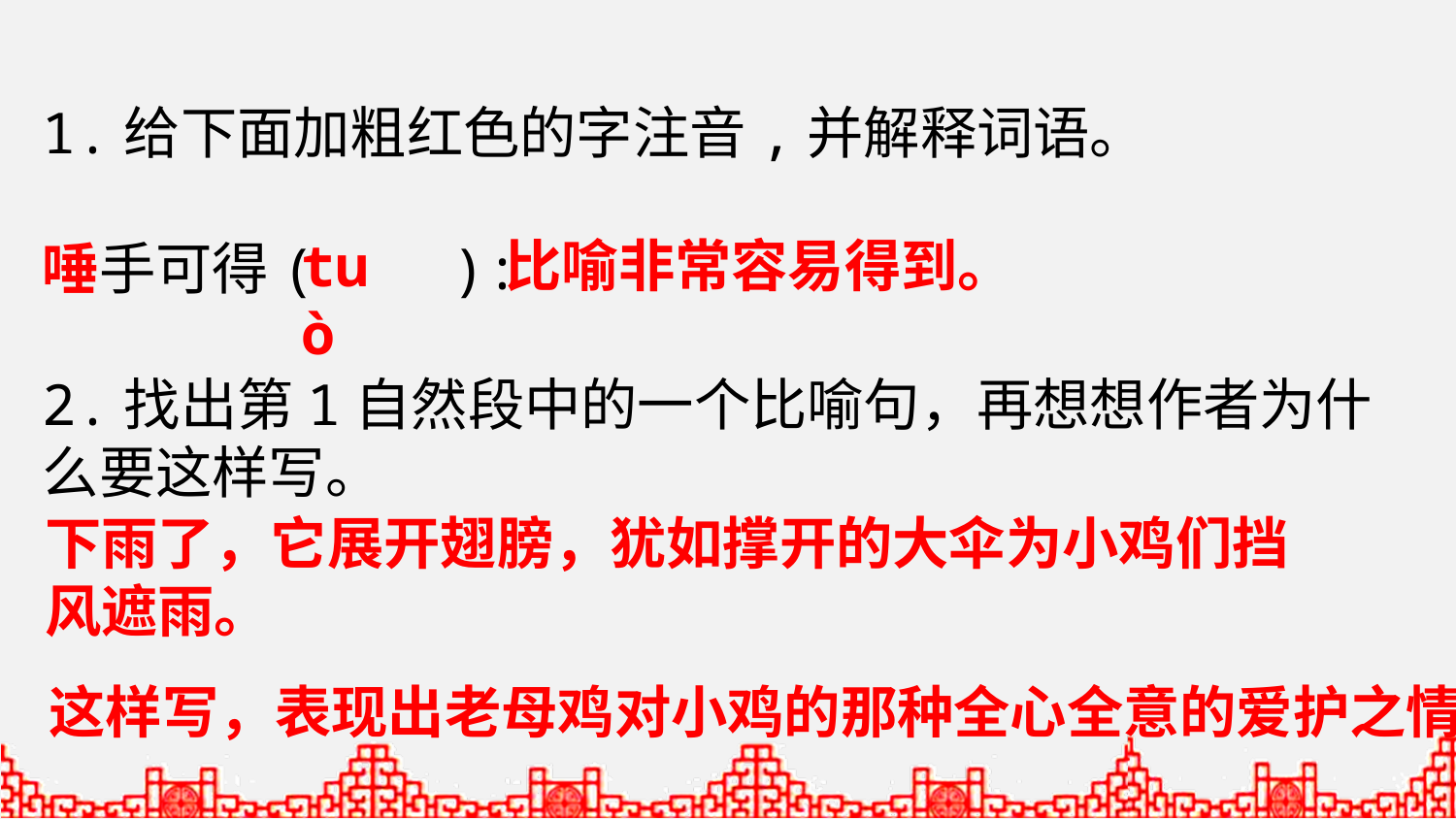

1.给下面加粗红色的字注音,并解释词语。

唾手可得(    ):

2.找出第1自然段中的一个比喻句，再想想作者为什么要这样写。
tuò
比喻非常容易得到。
下雨了，它展开翅膀，犹如撑开的大伞为小鸡们挡风遮雨。
这样写，表现出老母鸡对小鸡的那种全心全意的爱护之情。